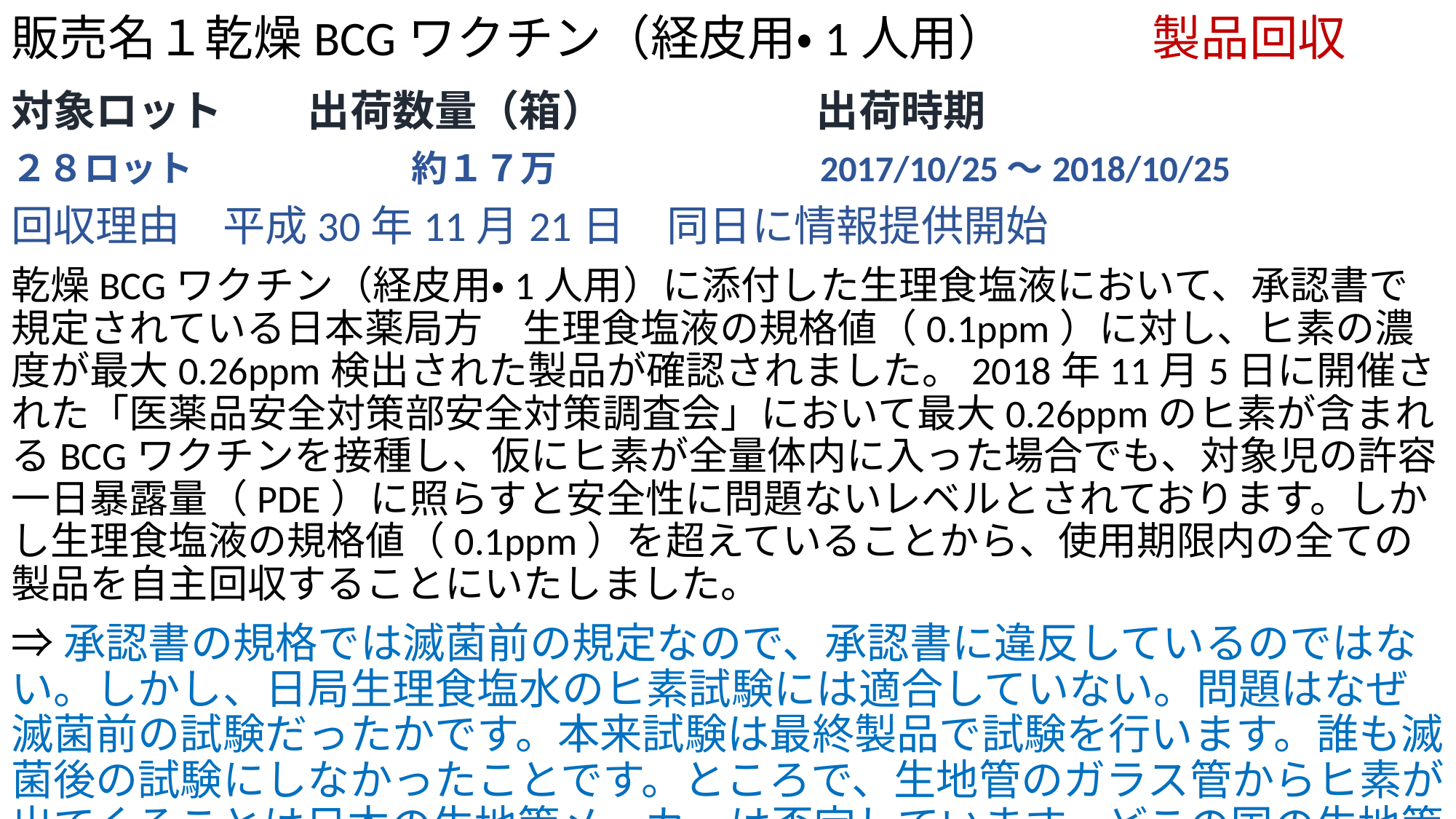

# 販売名１乾燥BCGワクチン（経皮用・1人用）　　　製品回収
対象ロット　　出荷数量（箱）　　　　　出荷時期
２８ロット　　　　　　約１７万　　　　　　　2017/10/25～2018/10/25
回収理由　平成30年11月21日　同日に情報提供開始
乾燥BCGワクチン（経皮用・1人用）に添付した生理食塩液において、承認書で規定されている日本薬局方　生理食塩液の規格値（0.1ppm）に対し、ヒ素の濃度が最大0.26ppm検出された製品が確認されました。2018年11月5日に開催された「医薬品安全対策部安全対策調査会」において最大0.26ppmのヒ素が含まれるBCGワクチンを接種し、仮にヒ素が全量体内に入った場合でも、対象児の許容一日暴露量（PDE）に照らすと安全性に問題ないレベルとされております。しかし生理食塩液の規格値（0.1ppm）を超えていることから、使用期限内の全ての製品を自主回収することにいたしました。
⇒承認書の規格では滅菌前の規定なので、承認書に違反しているのではない。しかし、日局生理食塩水のヒ素試験には適合していない。問題はなぜ滅菌前の試験だったかです。本来試験は最終製品で試験を行います。誰も滅菌後の試験にしなかったことです。ところで、生地管のガラス管からヒ素が出てくることは日本の生地管メーカーは否定しています。どこの国の生地管だったのでしょう？